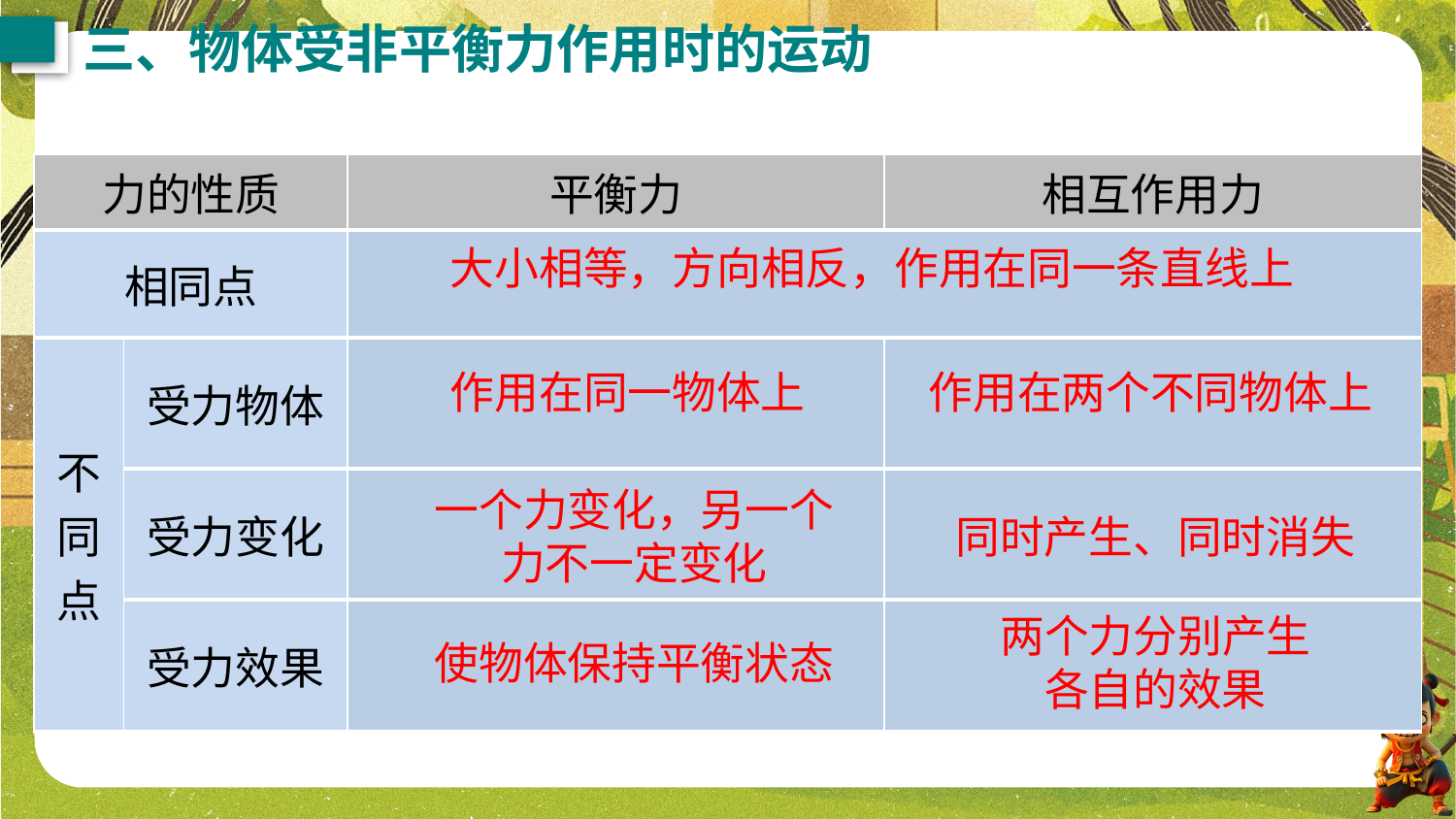

三、物体受非平衡力作用时的运动

| 力的性质 |  | 平衡力 | 相互作用力 |
| --- | --- | --- | --- |
| 相同点 |  |  |  |
| 不同点 | 受力物体 |  |  |
|  | 受力变化 |  |  |
|  | 受力效果 |  |  |
大小相等，方向相反，作用在同一条直线上
作用在同一物体上
作用在两个不同物体上
一个力变化，另一个力不一定变化
同时产生、同时消失
两个力分别产生各自的效果
使物体保持平衡状态